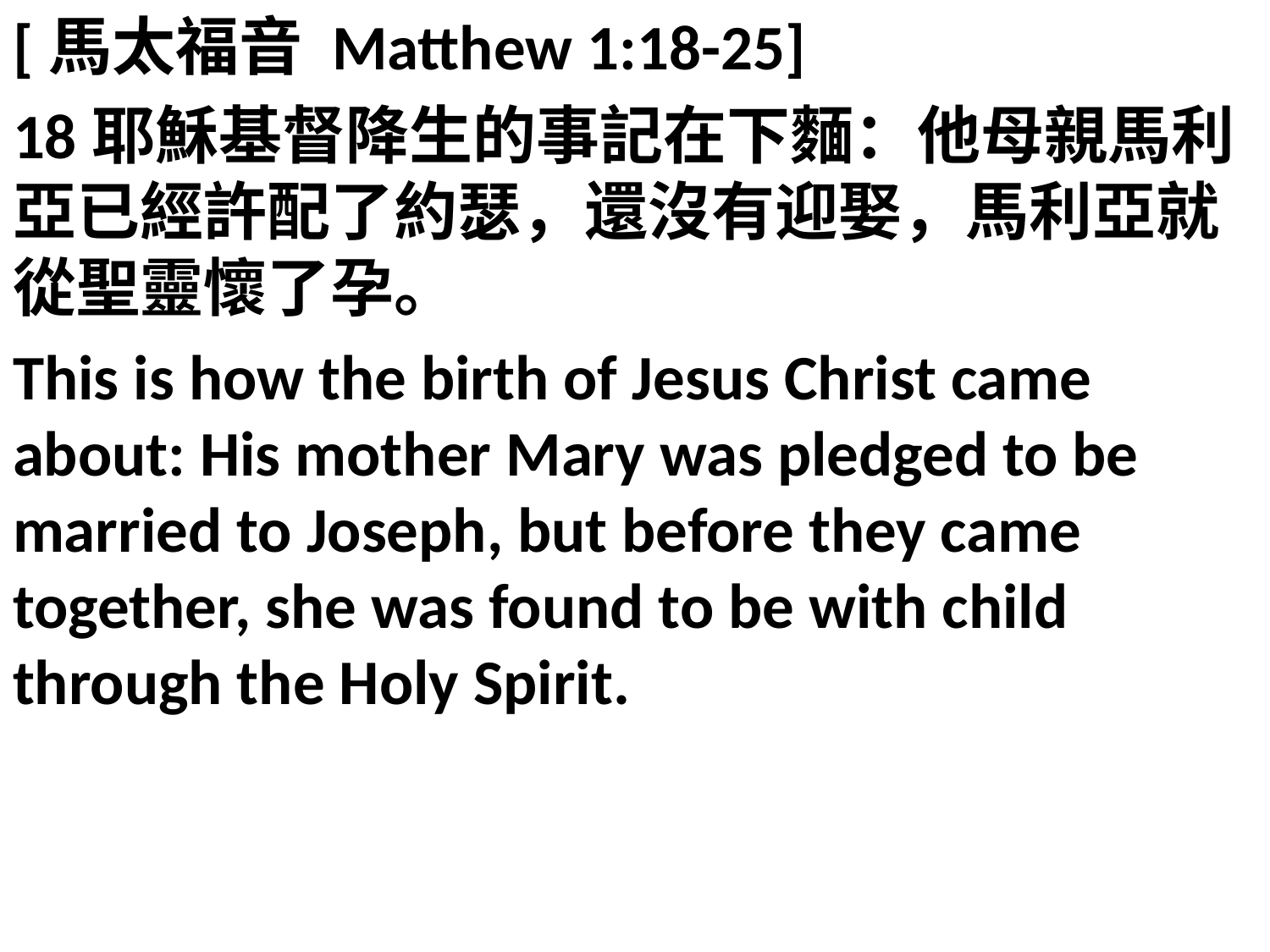

[馬太福音 Matthew 1:18-25]
18耶穌基督降生的事記在下麵：他母親馬利亞已經許配了約瑟，還沒有迎娶，馬利亞就從聖靈懷了孕。
This is how the birth of Jesus Christ came about: His mother Mary was pledged to be married to Joseph, but before they came together, she was found to be with child through the Holy Spirit.